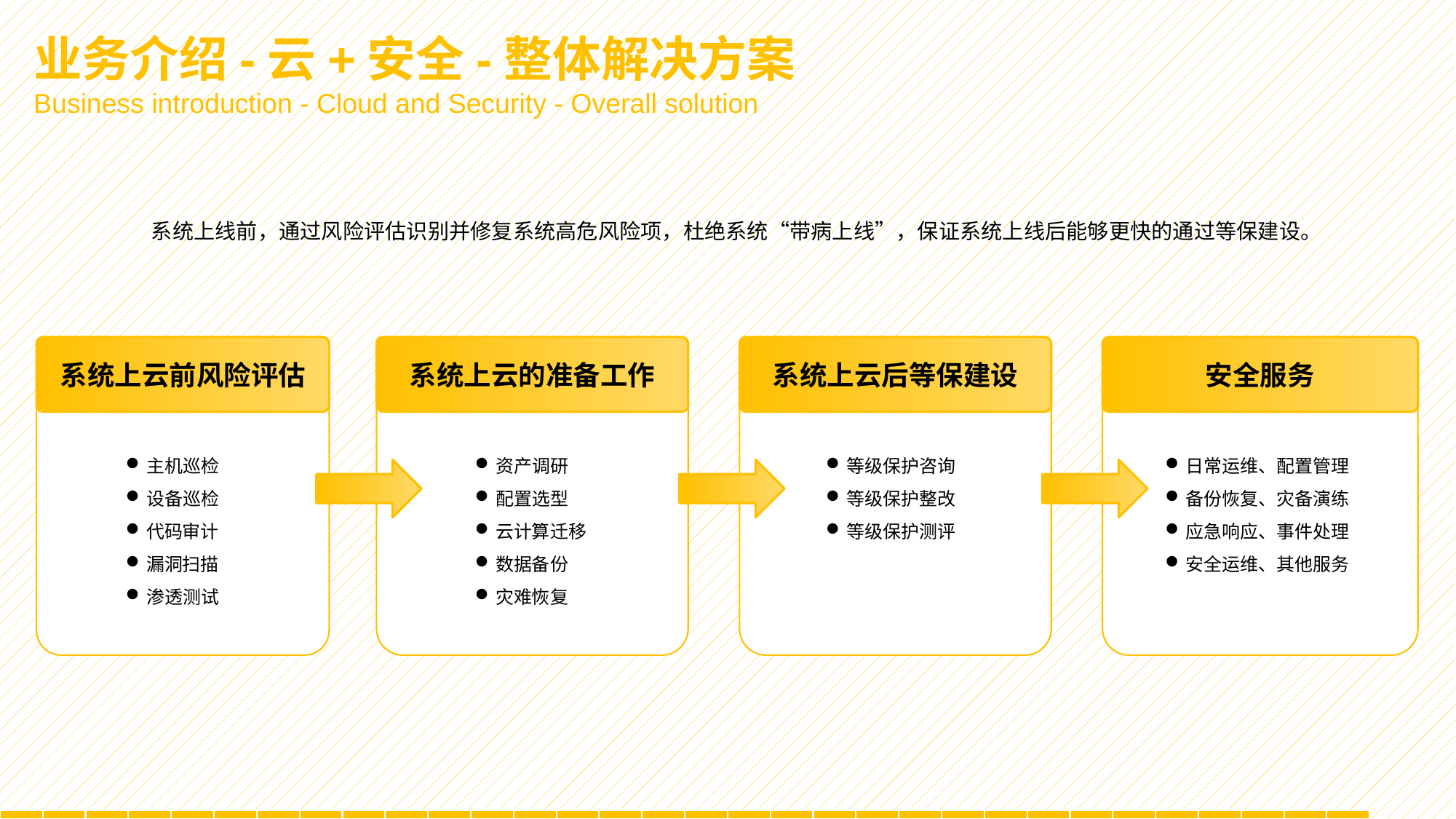

业务介绍-云+安全-整体解决方案
Business introduction - Cloud and Security - Overall solution
系统上线前，通过风险评估识别并修复系统高危风险项，杜绝系统“带病上线”，保证系统上线后能够更快的通过等保建设。

系统上云前风险评估
主机巡检
设备巡检
代码审计
漏洞扫描
渗透测试

系统上云的准备工作
资产调研
配置选型
云计算迁移
数据备份
灾难恢复

系统上云后等保建设
等级保护咨询
等级保护整改
等级保护测评

安全服务
日常运维、配置管理
备份恢复、灾备演练
应急响应、事件处理
安全运维、其他服务